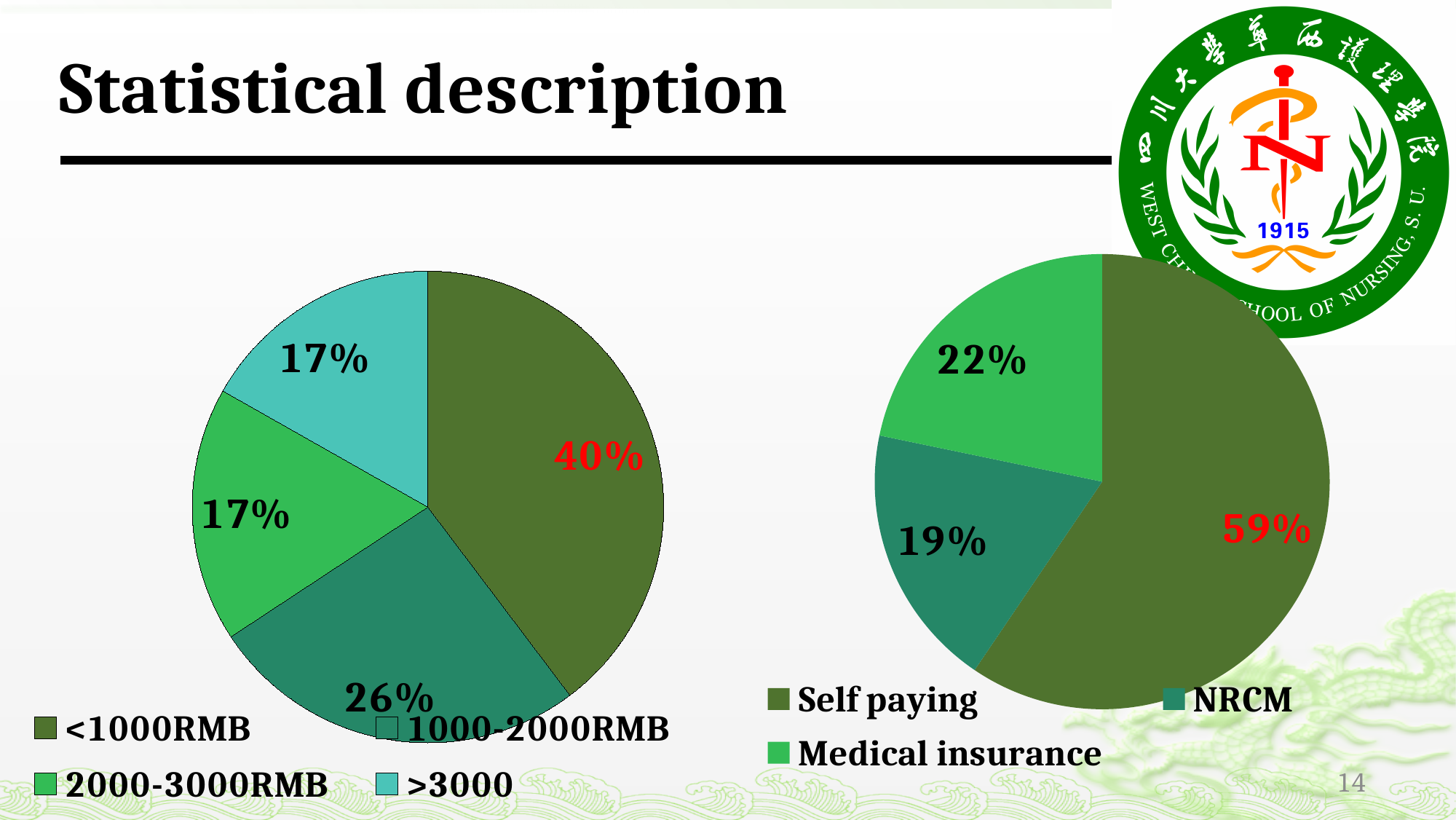

# Statistical description

### Chart

| Category | 销售额 |
|---|---|
| Self paying | 361.0 |
| NRCM | 114.0 |
| Medical insurance | 132.0 |

### Chart

| Category | 销售额 |
|---|---|
| <1000RMB | 241.0 |
| 1000-2000RMB | 158.0 |
| 2000-3000RMB | 106.0 |
| >3000 | 102.0 |
14